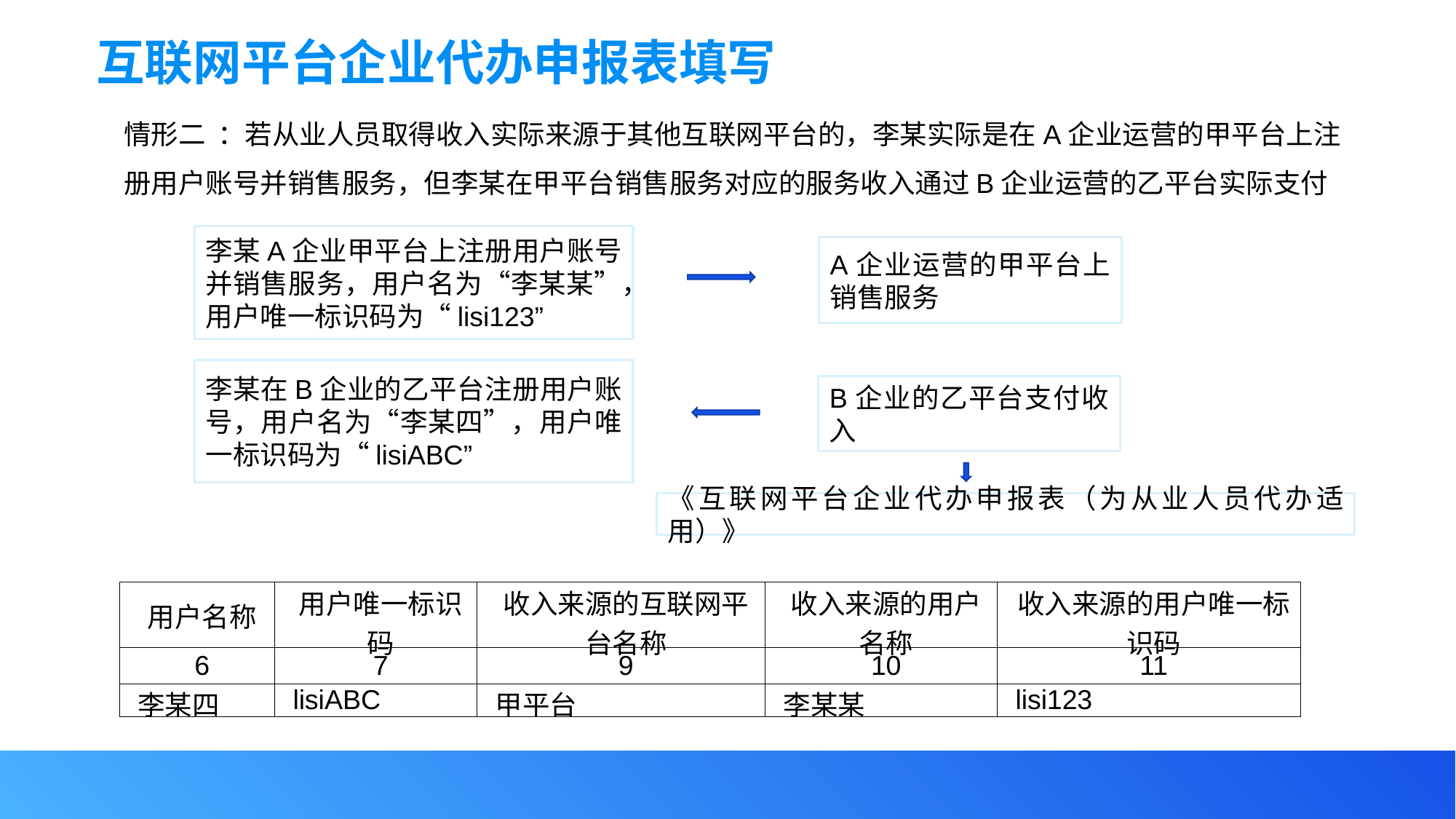

互联网平台企业代办申报表填写
情形二  ：若从业人员取得收入实际来源于其他互联网平台的，李某实际是在A企业运营的甲平台上注册用户账号并销售服务，但李某在甲平台销售服务对应的服务收入通过B企业运营的乙平台实际支付
李某A企业甲平台上注册用户账号并销售服务，用户名为“李某某”，用户唯一标识码为“lisi123”
A企业运营的甲平台上销售服务

李某在B企业的乙平台注册用户账号，用户名为“李某四”，用户唯一标识码为“lisiABC”
B企业的乙平台支付收入

《互联网平台企业代办申报表（为从业人员代办适用）》
| 用户名称 | 用户唯一标识码 | 收入来源的互联网平台名称 | 收入来源的用户名称 | 收入来源的用户唯一标识码 |
| --- | --- | --- | --- | --- |
| 6 | 7 | 9 | 10 | 11 |
| 李某四 | lisiABC | 甲平台 | 李某某 | lisi123 |